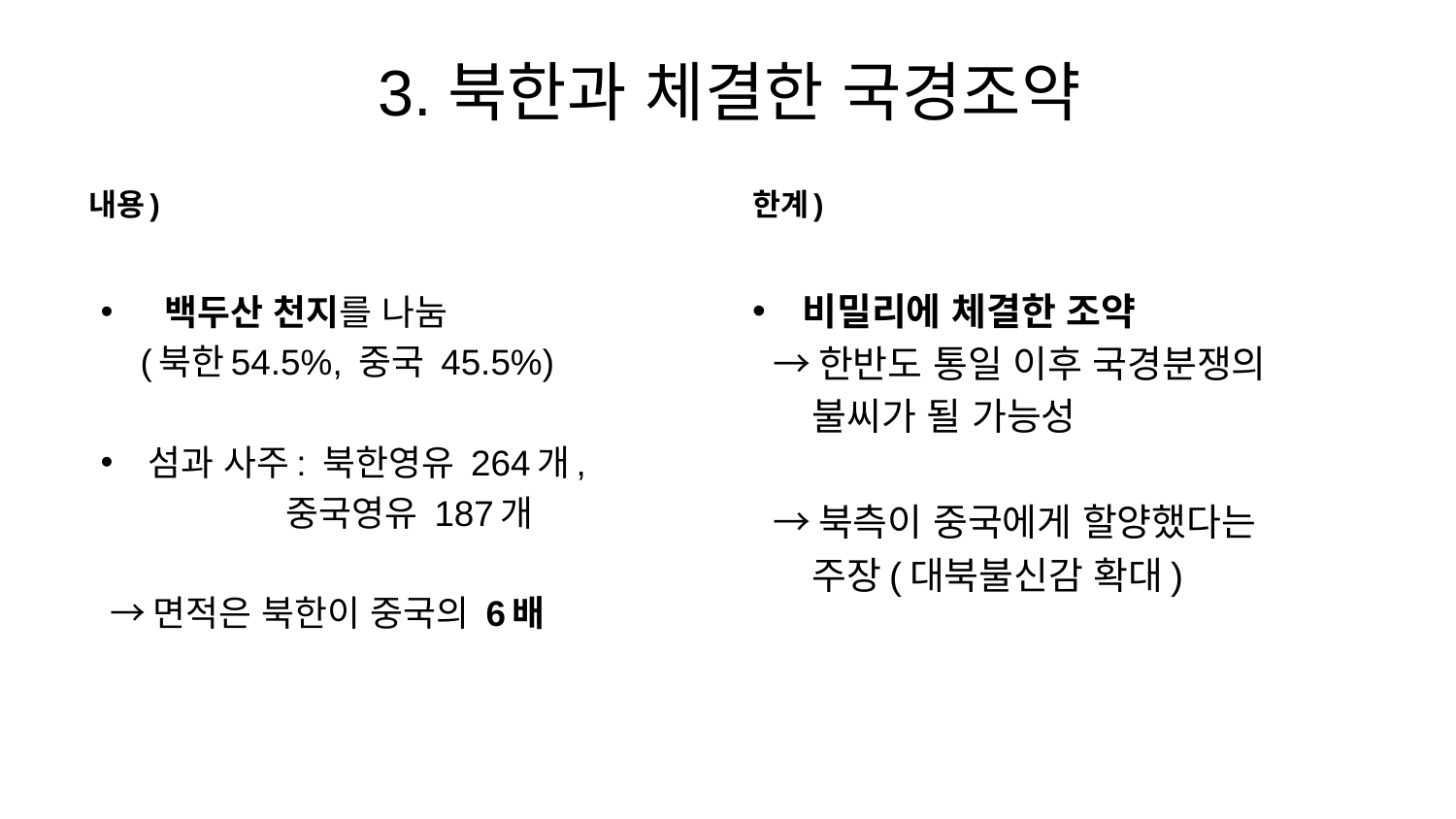

# 3.북한과 체결한 국경조약
내용)
한계)
비밀리에 체결한 조약
  →한반도 통일 이후 국경분쟁의
     불씨가 될 가능성

  →북측이 중국에게 할양했다는
     주장(대북불신감 확대)

 백두산 천지를 나눔
    (북한54.5%, 중국 45.5%)

섬과 사주: 북한영유 264개,
                  중국영유 187개

 →면적은 북한이 중국의 6배